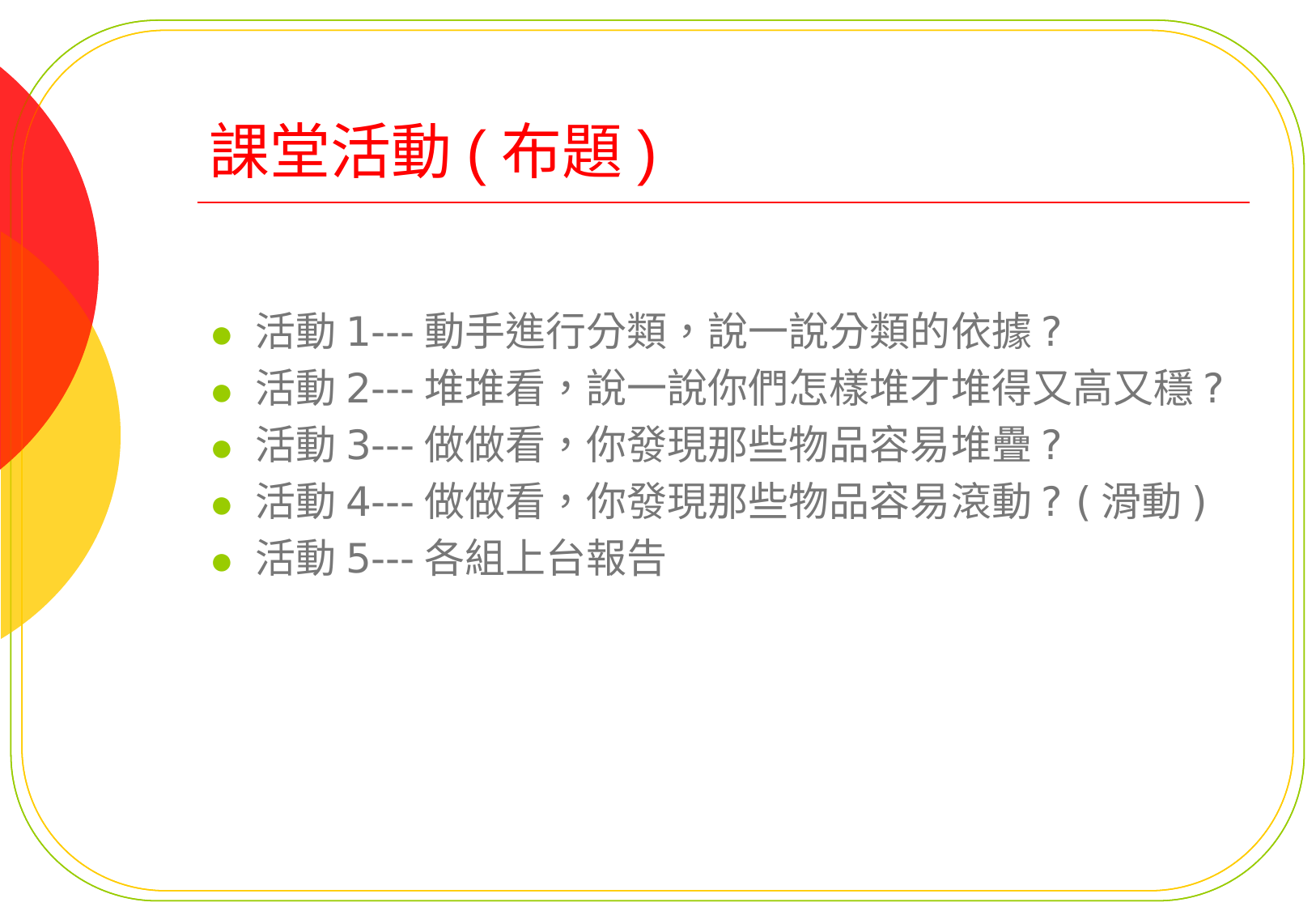

# 課堂活動(布題)

活動1---動手進行分類，說一說分類的依據?
活動2---堆堆看，說一說你們怎樣堆才堆得又高又穩?
活動3---做做看，你發現那些物品容易堆疊?
活動4---做做看，你發現那些物品容易滾動? (滑動)
活動5---各組上台報告